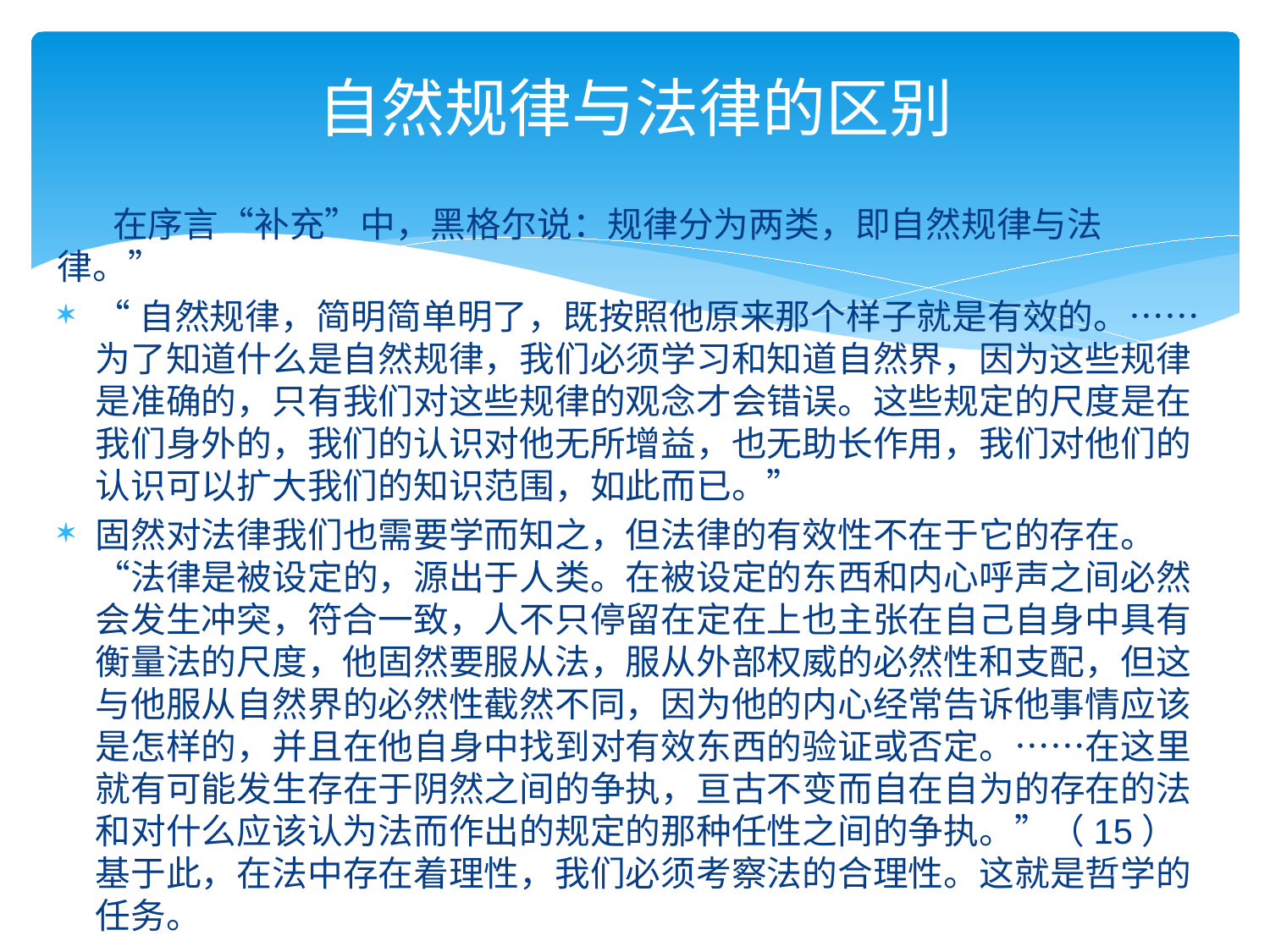

# 自然规律与法律的区别
      在序言“补充”中，黑格尔说：规律分为两类，即自然规律与法律。”
“自然规律，简明简单明了，既按照他原来那个样子就是有效的。……为了知道什么是自然规律，我们必须学习和知道自然界，因为这些规律是准确的，只有我们对这些规律的观念才会错误。这些规定的尺度是在我们身外的，我们的认识对他无所增益，也无助长作用，我们对他们的认识可以扩大我们的知识范围，如此而已。”
固然对法律我们也需要学而知之，但法律的有效性不在于它的存在。“法律是被设定的，源出于人类。在被设定的东西和内心呼声之间必然会发生冲突，符合一致，人不只停留在定在上也主张在自己自身中具有衡量法的尺度，他固然要服从法，服从外部权威的必然性和支配，但这与他服从自然界的必然性截然不同，因为他的内心经常告诉他事情应该是怎样的，并且在他自身中找到对有效东西的验证或否定。……在这里就有可能发生存在于阴然之间的争执，亘古不变而自在自为的存在的法和对什么应该认为法而作出的规定的那种任性之间的争执。”（15）基于此，在法中存在着理性，我们必须考察法的合理性。这就是哲学的任务。